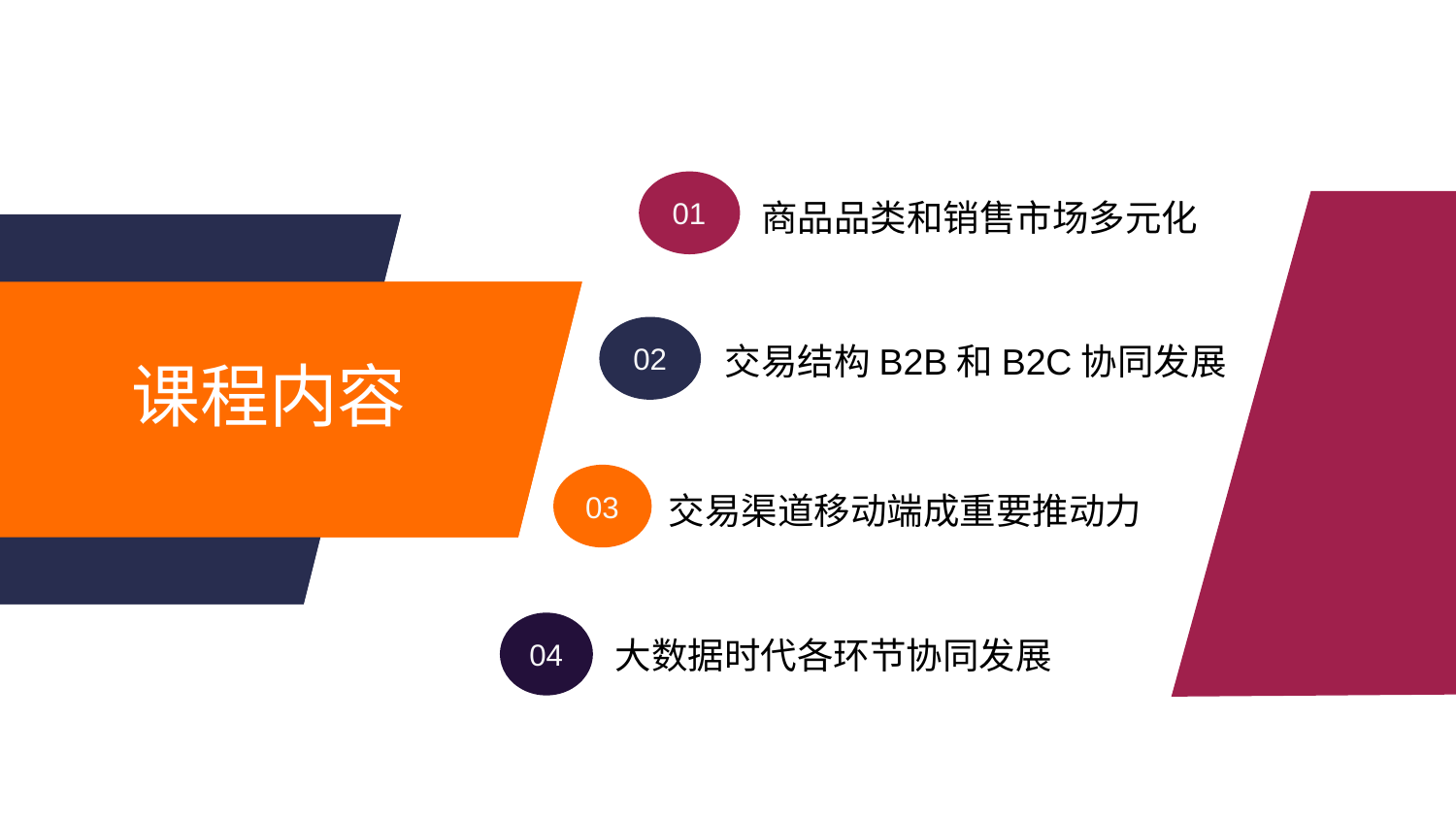

商品品类和销售市场多元化

交易结构B2B和B2C协同发展
课程内容
交易渠道移动端成重要推动力
大数据时代各环节协同发展